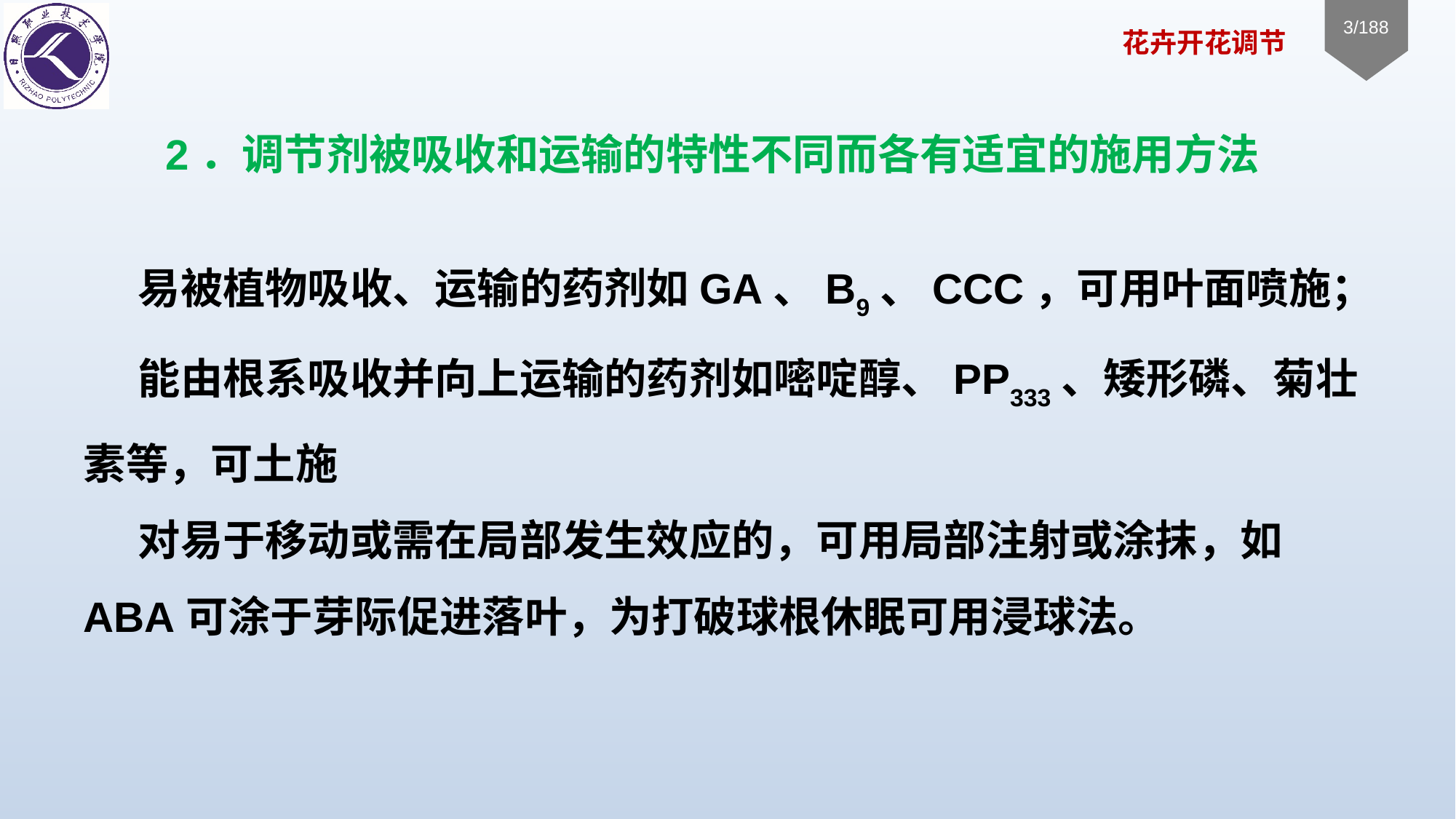

# 2．调节剂被吸收和运输的特性不同而各有适宜的施用方法
易被植物吸收、运输的药剂如GA、B9、CCC，可用叶面喷施；
能由根系吸收并向上运输的药剂如嘧啶醇、PP333、矮形磷、菊壮素等，可土施
对易于移动或需在局部发生效应的，可用局部注射或涂抹，如ABA可涂于芽际促进落叶，为打破球根休眠可用浸球法。